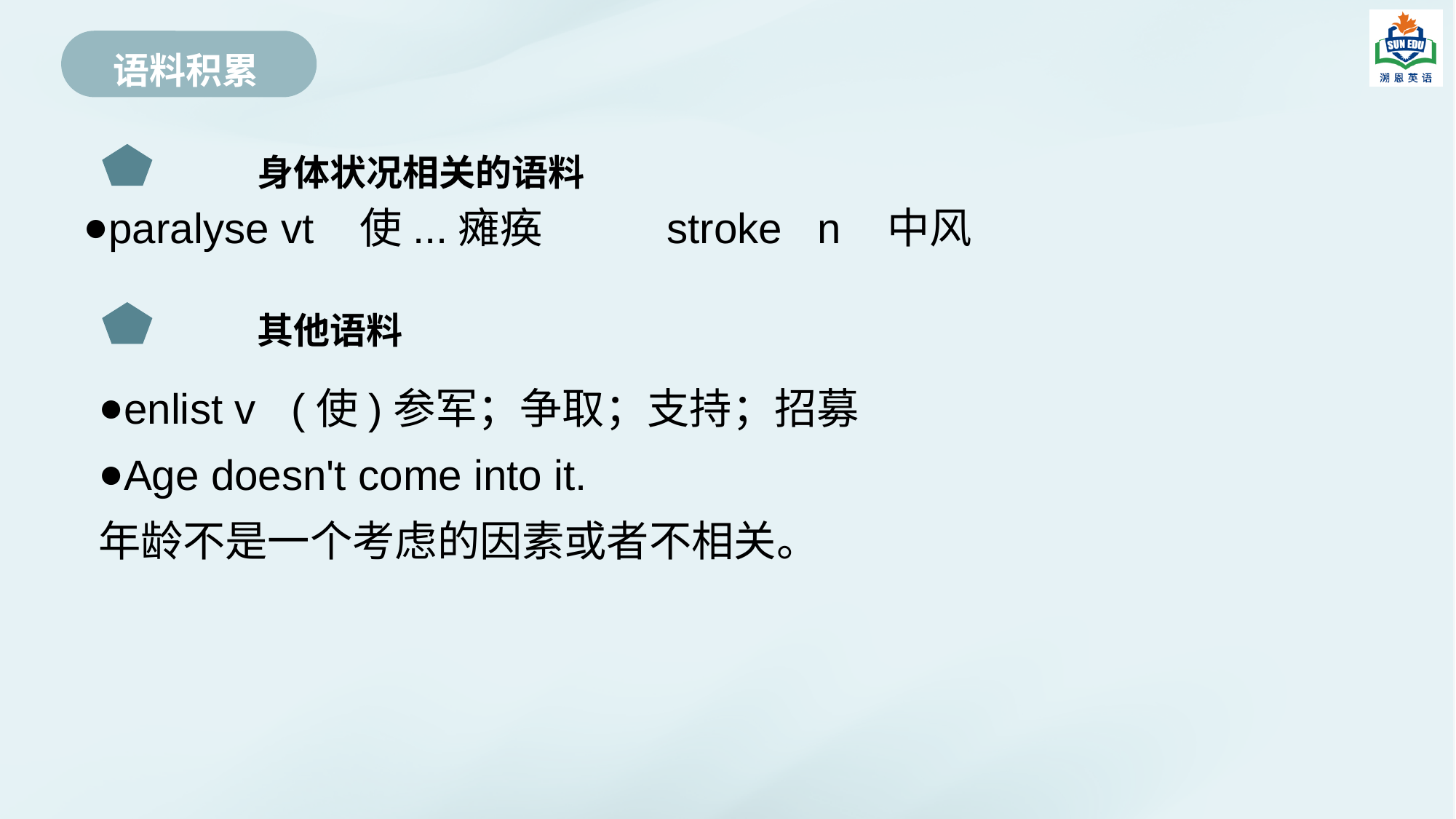

语料积累
#

身体状况相关的语料
paralyse vt   使...瘫痪            stroke   n   中风

其他语料
enlist v   (使)参军；争取；支持；招募
Age doesn't come into it.
年龄不是一个考虑的因素或者不相关。